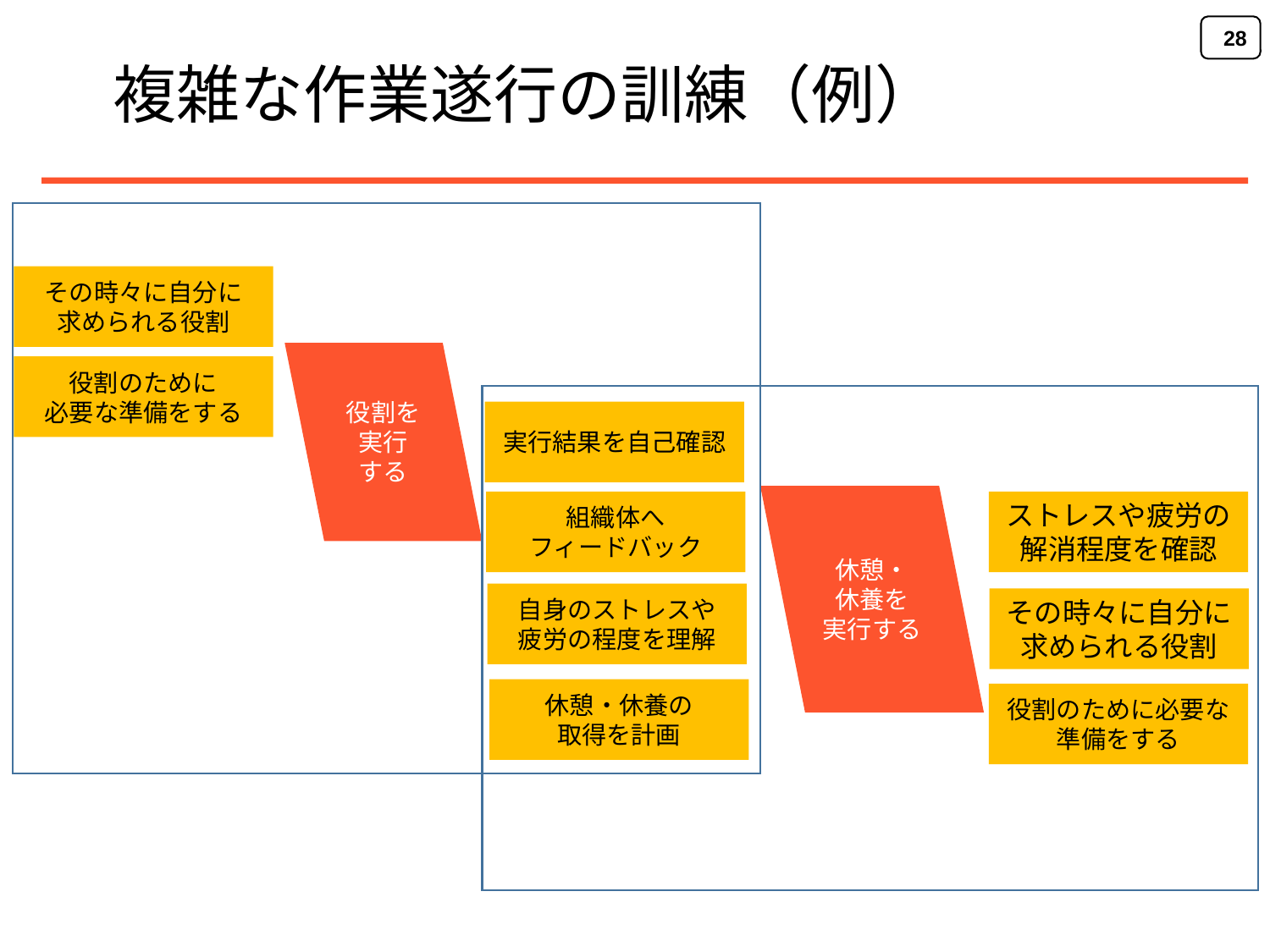

28

複雑な作業遂行の訓練（例）

その時々に自分に
求められる役割
役割を実行
する
役割のために
必要な準備をする

実行結果を自己確認
休憩・
休養を
実行する
組織体へ
フィードバック
ストレスや疲労の解消程度を確認
自身のストレスや
疲労の程度を理解
その時々に自分に求められる役割
休憩・休養の
取得を計画
役割のために必要な準備をする